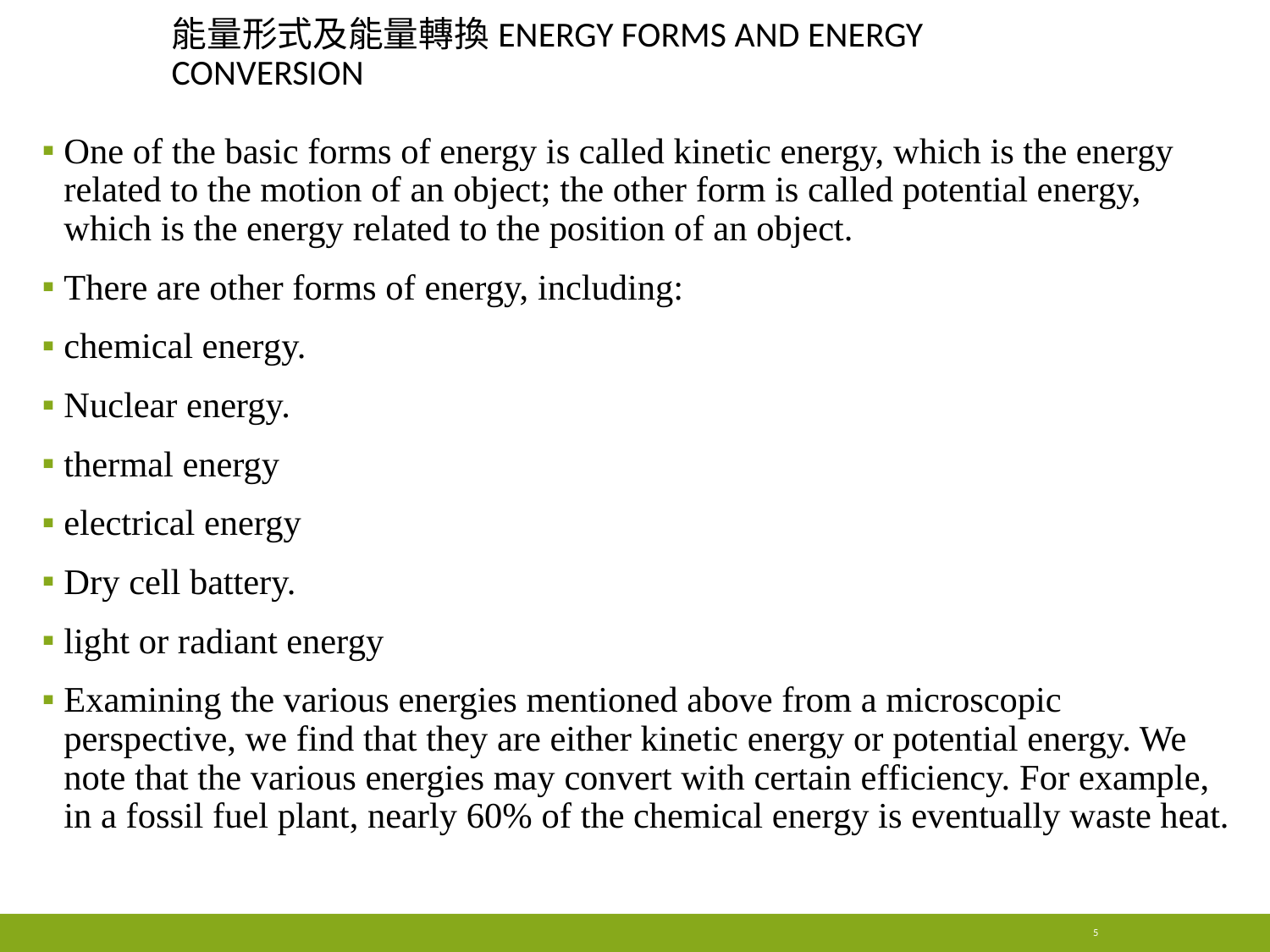

# 能量形式及能量轉換Energy forms and energy conversion
One of the basic forms of energy is called kinetic energy, which is the energy related to the motion of an object; the other form is called potential energy, which is the energy related to the position of an object.
There are other forms of energy, including:
chemical energy.
Nuclear energy.
thermal energy
electrical energy
Dry cell battery.
light or radiant energy
Examining the various energies mentioned above from a microscopic perspective, we find that they are either kinetic energy or potential energy. We note that the various energies may convert with certain efficiency. For example, in a fossil fuel plant, nearly 60% of the chemical energy is eventually waste heat.
5